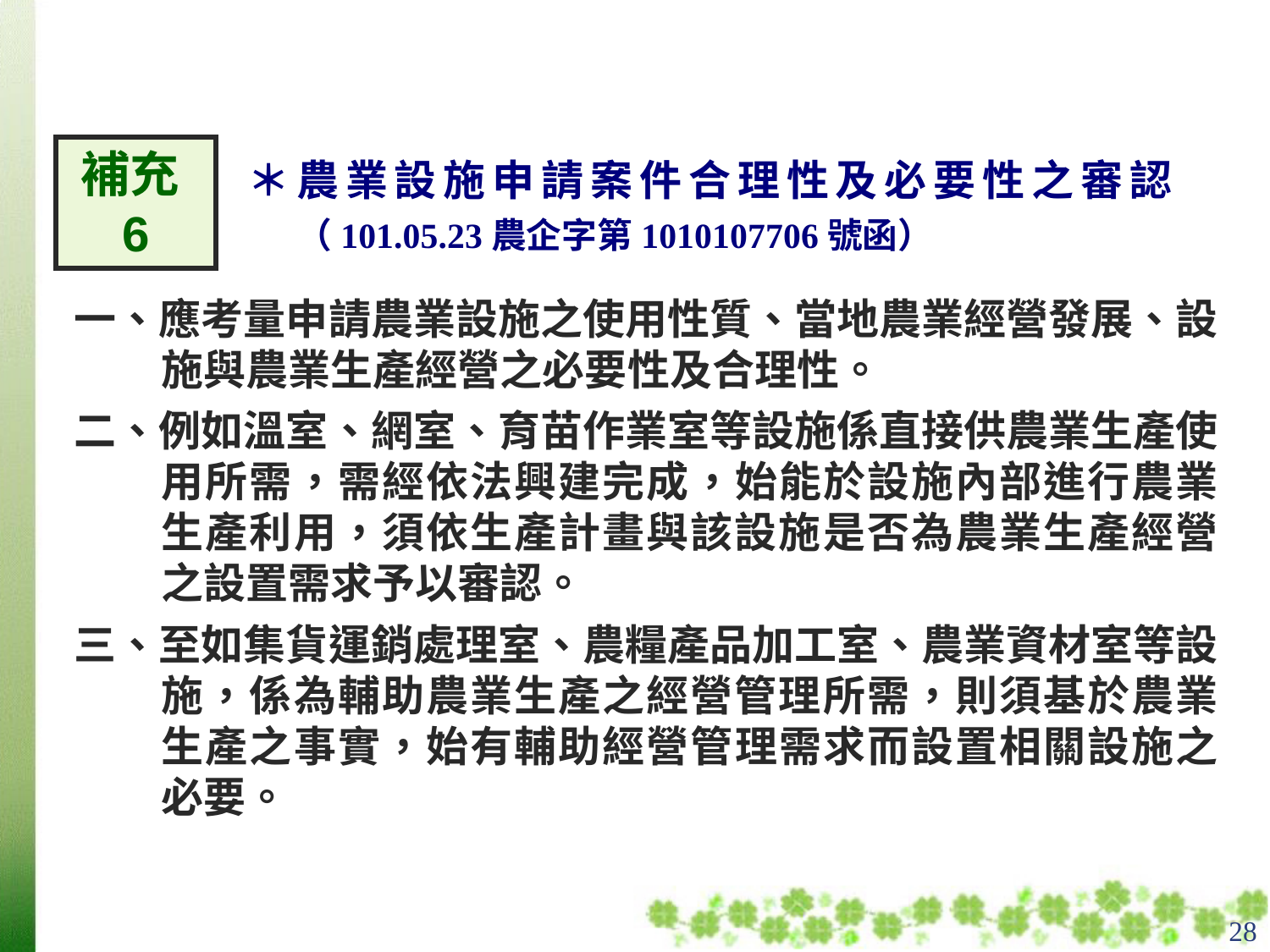

補充6
＊農業設施申請案件合理性及必要性之審認（101.05.23農企字第1010107706號函）
一、應考量申請農業設施之使用性質、當地農業經營發展、設施與農業生產經營之必要性及合理性。
二、例如溫室、網室、育苗作業室等設施係直接供農業生產使用所需，需經依法興建完成，始能於設施內部進行農業生產利用，須依生產計畫與該設施是否為農業生產經營之設置需求予以審認。
三、至如集貨運銷處理室、農糧產品加工室、農業資材室等設施，係為輔助農業生產之經營管理所需，則須基於農業生產之事實，始有輔助經營管理需求而設置相關設施之必要。
28